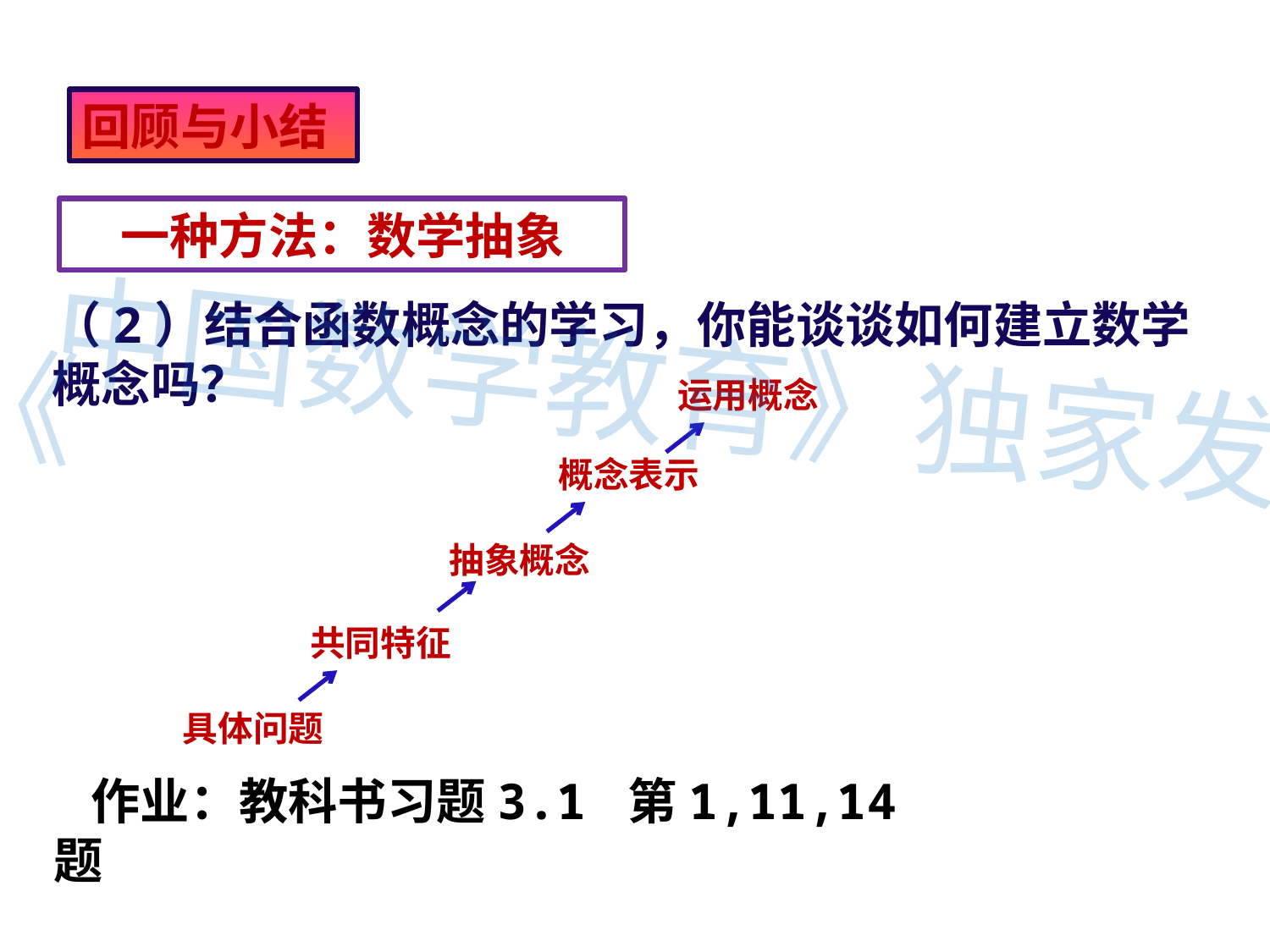

回顾与小结
一种方法：数学抽象
（2）结合函数概念的学习，你能谈谈如何建立数学概念吗？
运用概念
《中国数学教育》独家发布
概念表示
抽象概念
共同特征
具体问题
作业：教科书习题3.1 第1,11,14题